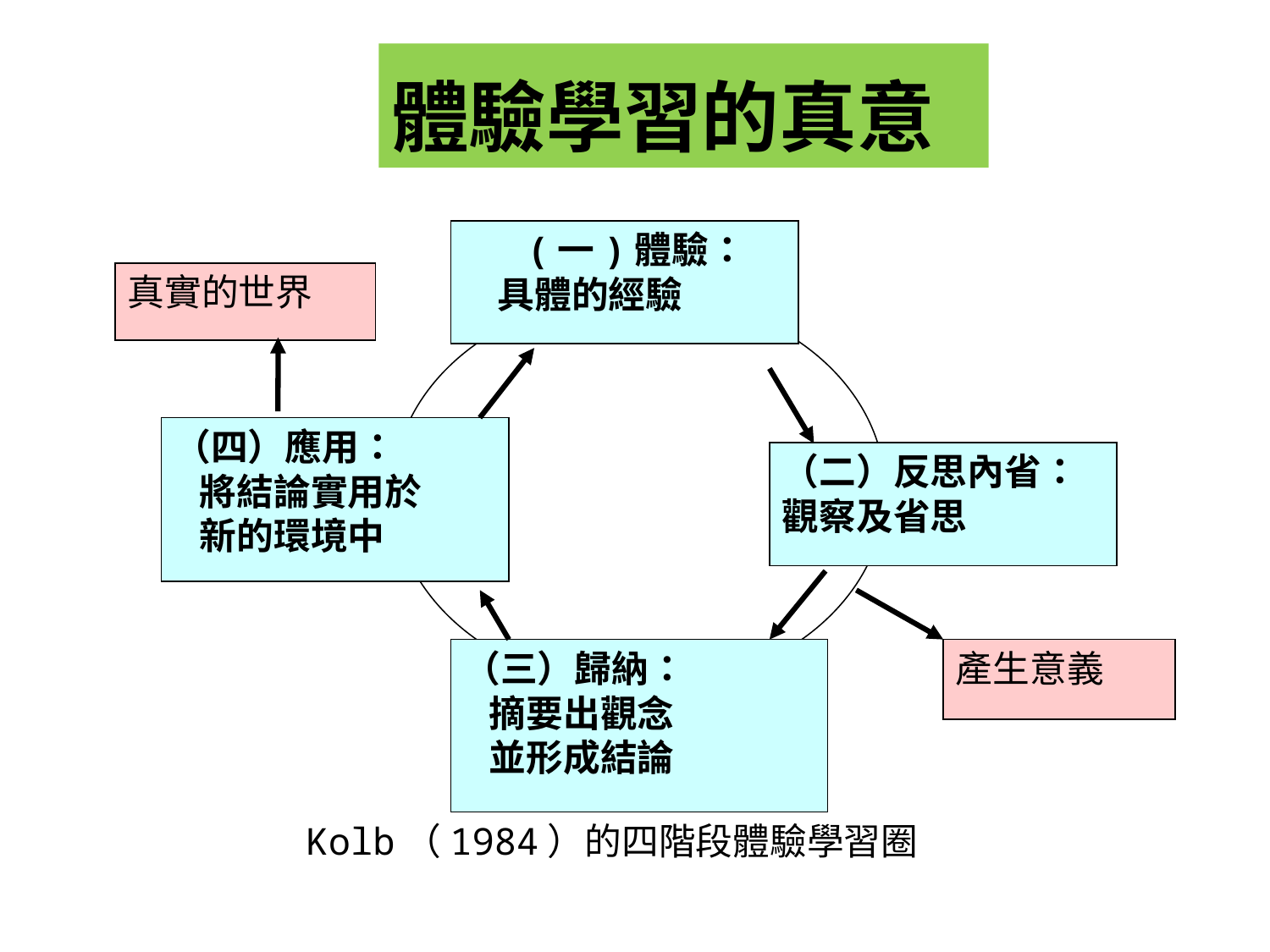

體驗學習的真意

(一)體驗：
   具體的經驗
真實的世界

（四）應用：
  將結論實用於
  新的環境中
（二）反思內省：觀察及省思

（三）歸納：
  摘要出觀念
  並形成結論
產生意義
        Kolb（1984）的四階段體驗學習圈